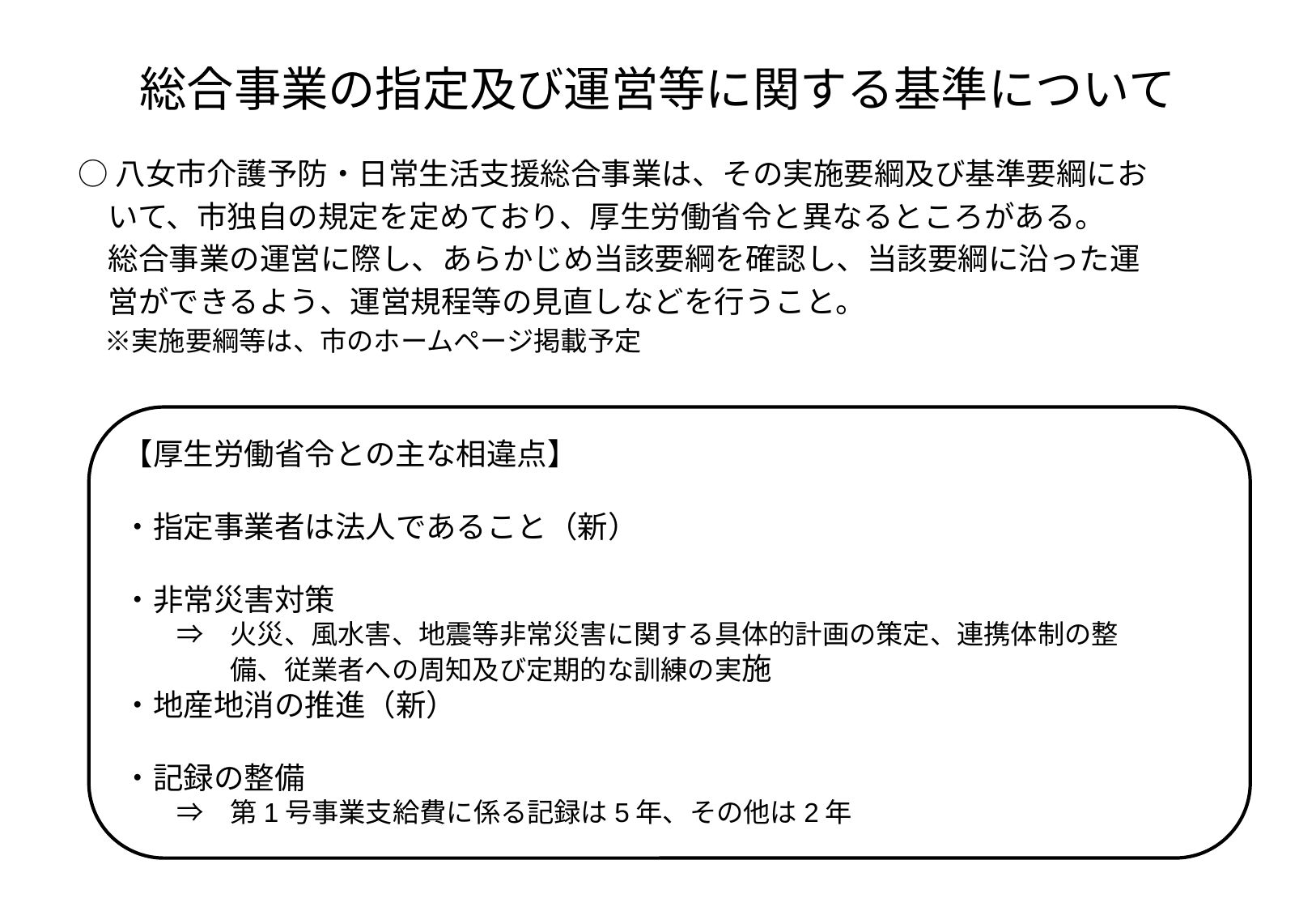

# 総合事業の指定及び運営等に関する基準について
○八女市介護予防・日常生活支援総合事業は、その実施要綱及び基準要綱にお
　いて、市独自の規定を定めており、厚生労働省令と異なるところがある。
　総合事業の運営に際し、あらかじめ当該要綱を確認し、当該要綱に沿った運
　営ができるよう、運営規程等の見直しなどを行うこと。
　※実施要綱等は、市のホームページ掲載予定

【厚生労働省令との主な相違点】

・指定事業者は法人であること（新）

・非常災害対策
　　⇒　火災、風水害、地震等非常災害に関する具体的計画の策定、連携体制の整
　　　　備、従業者への周知及び定期的な訓練の実施
・地産地消の推進（新）

・記録の整備
　　⇒　第1号事業支給費に係る記録は5年、その他は2年